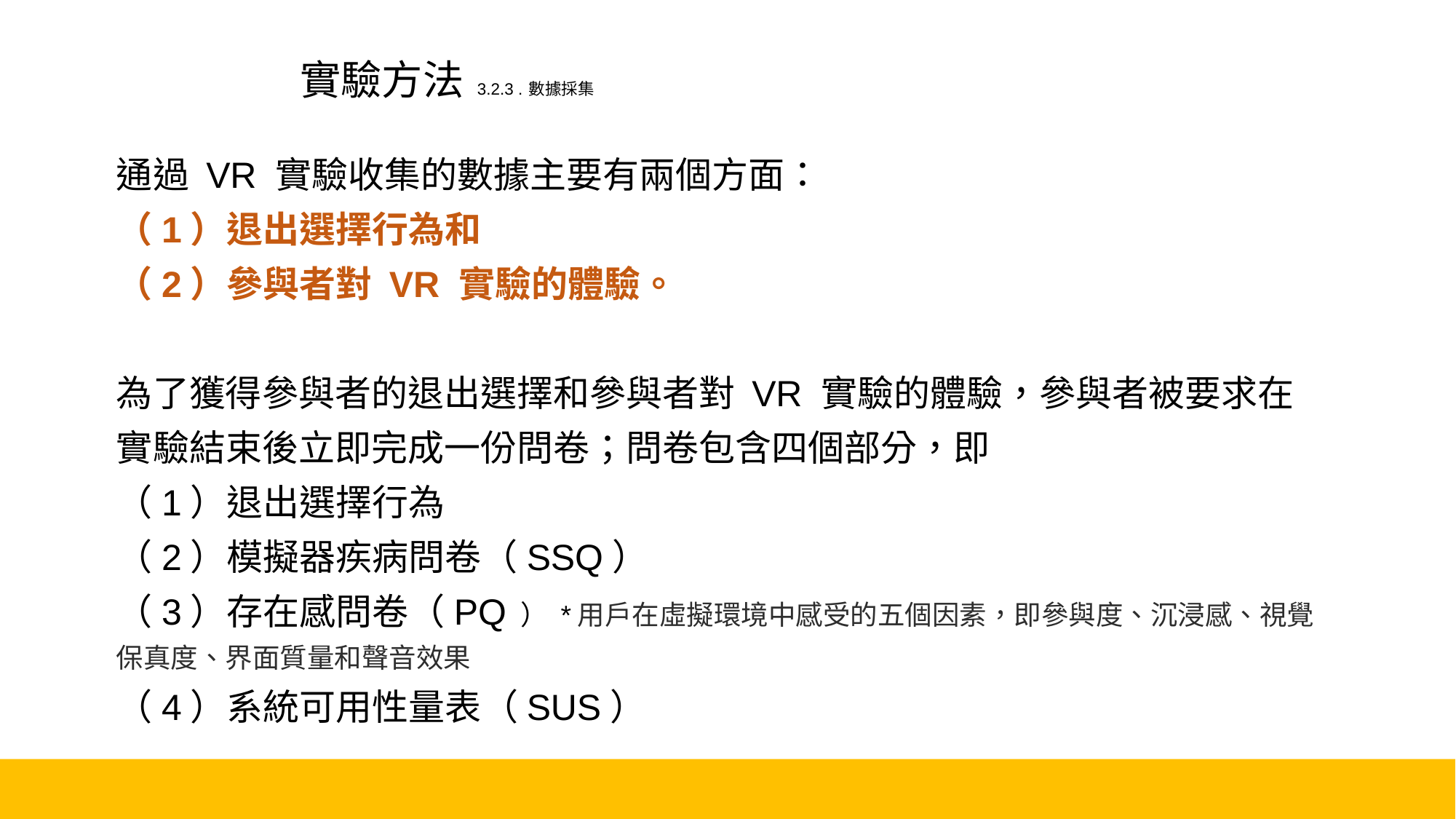

# 實驗方法 3.2.3 . 數據採集
通過 VR 實驗收集的數據主要有兩個方面：
（1）退出選擇行為和
（2）參與者對 VR 實驗的體驗。

為了獲得參與者的退出選擇和參與者對 VR 實驗的體驗，參與者被要求在實驗結束後立即完成一份問卷；問卷包含四個部分，即
（1）退出選擇行為
（2）模擬器疾病問卷（SSQ）
（3）存在感問卷（PQ ） *用戶在虛擬環境中感受的五個因素，即參與度、沉浸感、視覺保真度、界面質量和聲音效果
（4）系統可用性量表（SUS）

18